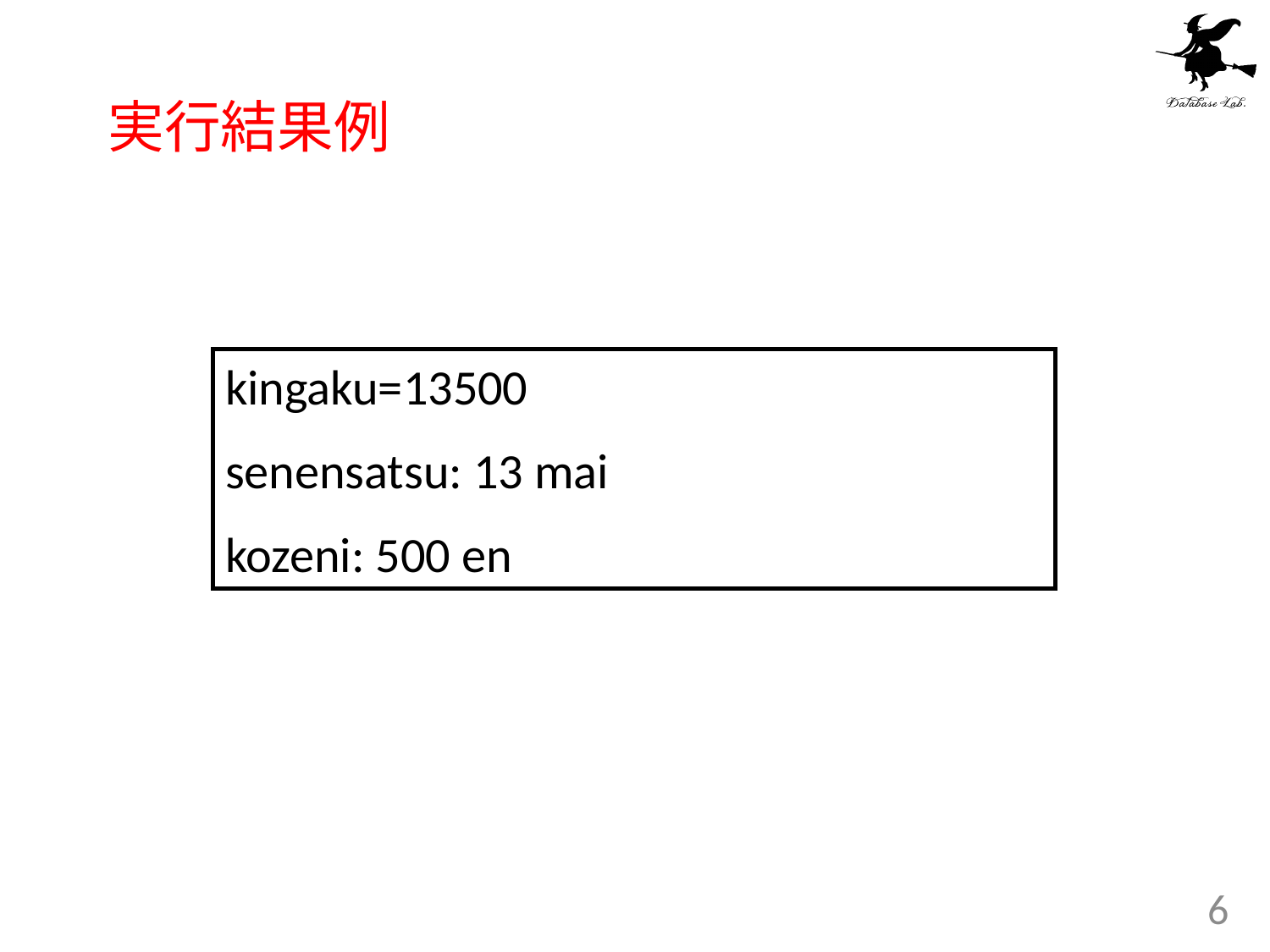

# 実行結果例
kingaku=13500
senensatsu: 13 mai
kozeni: 500 en
6